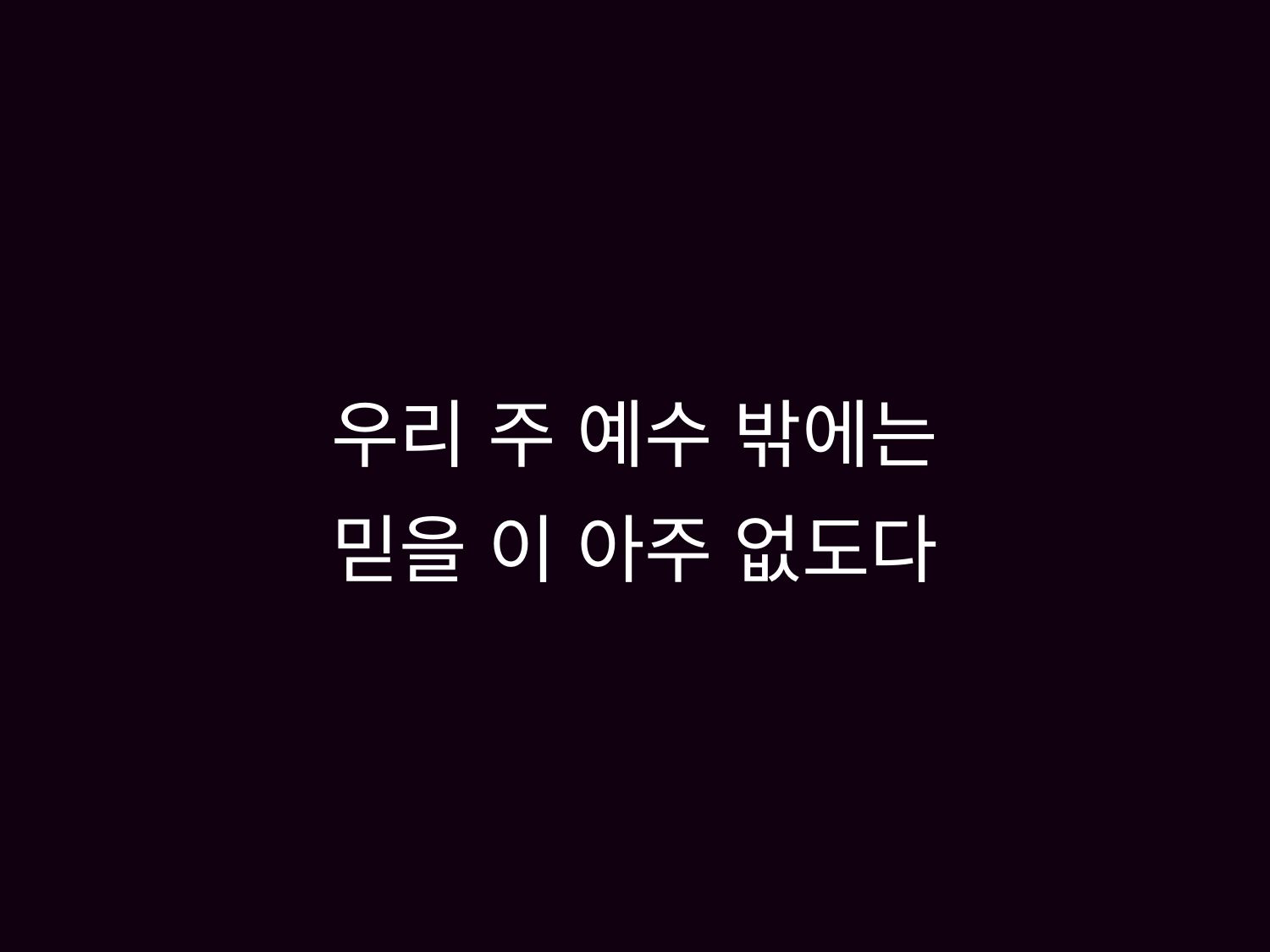

# 우리 주 예수 밖에는 믿을 이 아주 없도다